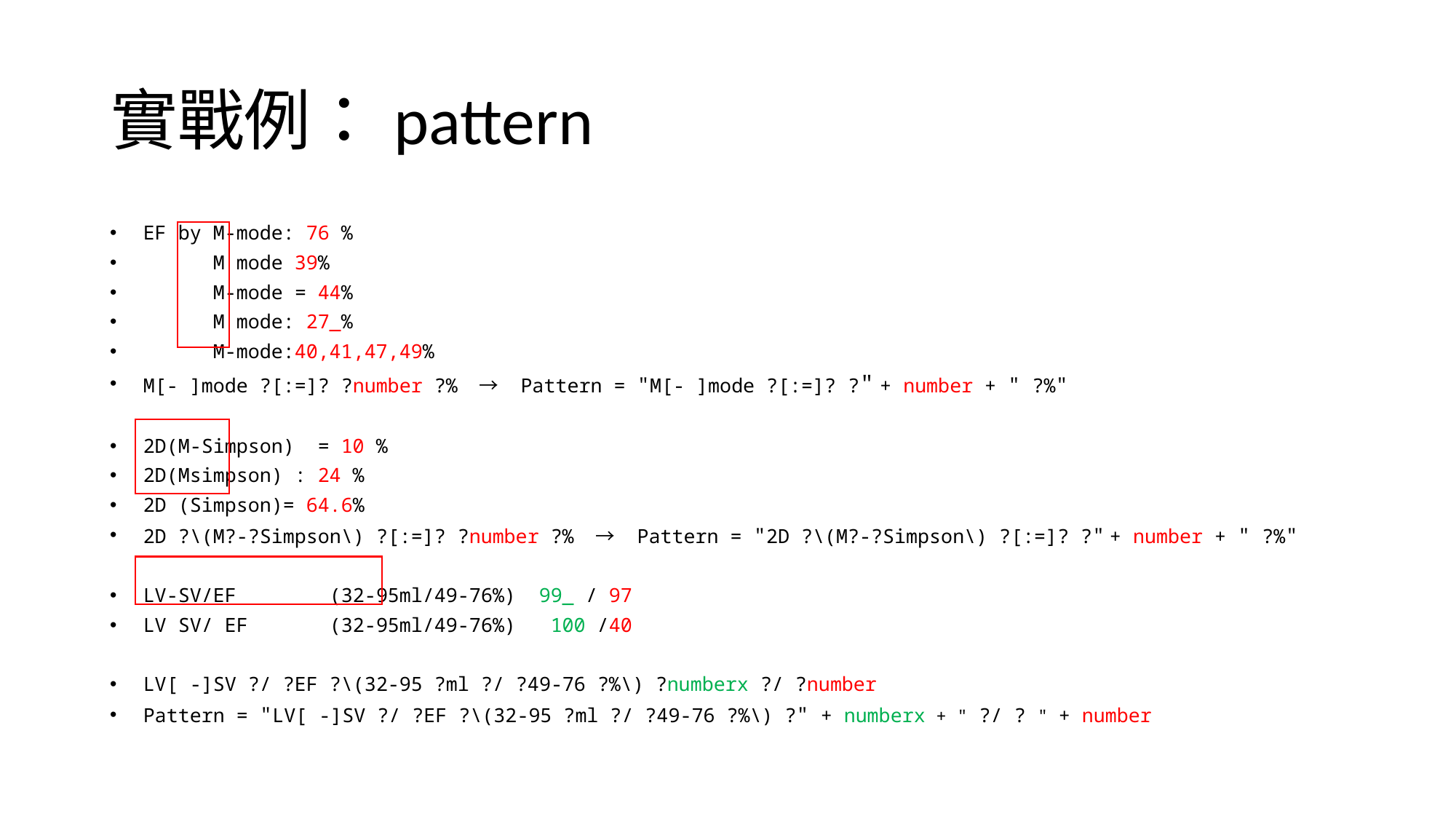

# 實戰例：pattern
EF by M-mode: 76 %
      M mode 39%
      M-mode = 44%
      M mode: 27_%
      M-mode:40,41,47,49%
M[- ]mode ?[:=]? ?number ?%　→　Pattern = "M[- ]mode ?[:=]? ?" + number + " ?%"

2D(M-Simpson)  = 10 %
2D(Msimpson) : 24 %
2D (Simpson)= 64.6%
2D ?\(M?-?Simpson\) ?[:=]? ?number ?%　→　Pattern = "2D ?\(M?-?Simpson\) ?[:=]? ?" + number + " ?%"

LV-SV/EF        (32-95ml/49-76%)  99_ / 97
LV SV/ EF       (32-95ml/49-76%)   100 /40

LV[ -]SV ?/ ?EF ?\(32-95 ?ml ?/ ?49-76 ?%\) ?numberx ?/ ?number
Pattern = "LV[ -]SV ?/ ?EF ?\(32-95 ?ml ?/ ?49-76 ?%\) ?" + numberx + " ?/ ? " + number